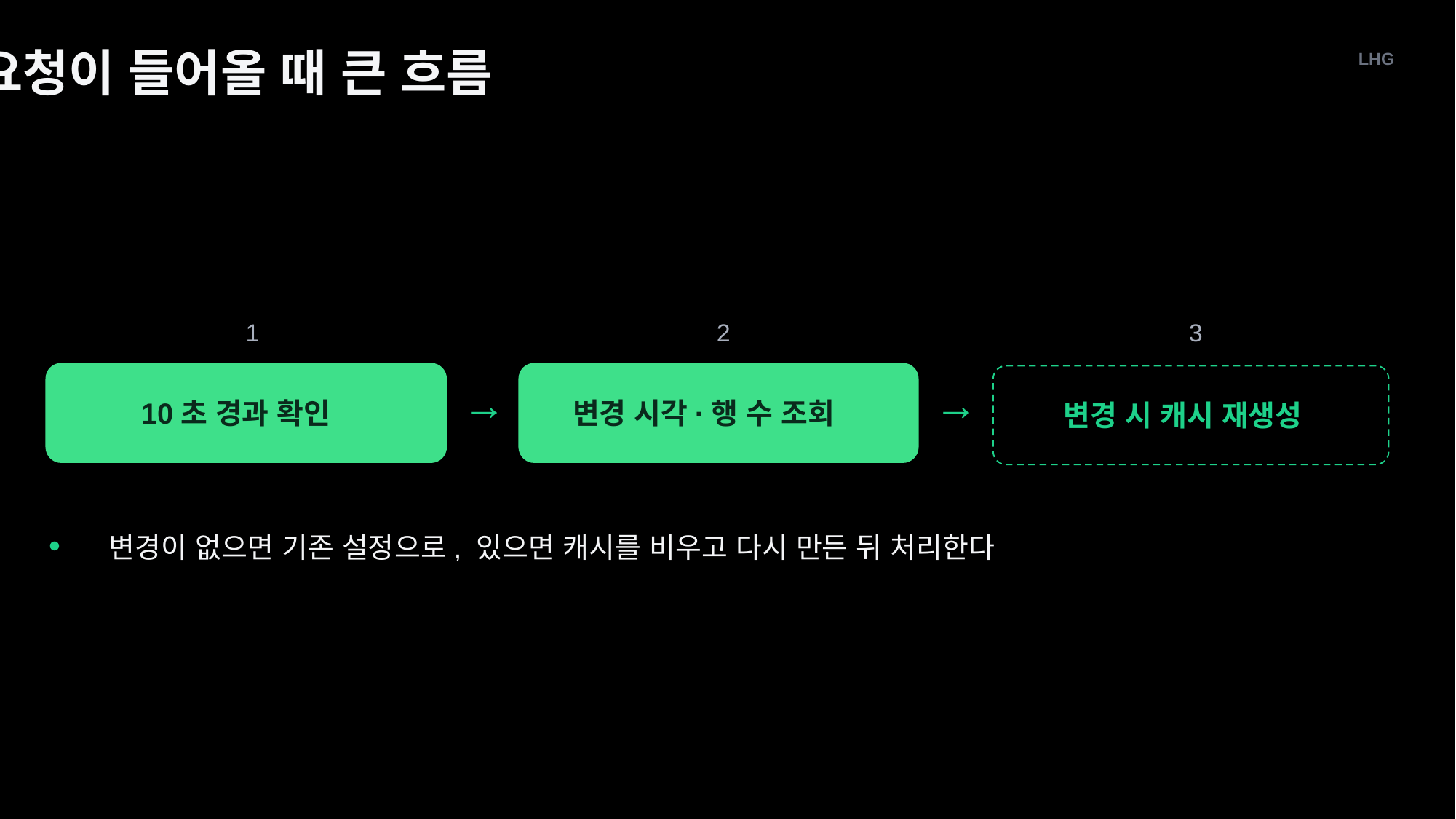

요청이 들어올 때 큰 흐름
LHG
1
2
3

→
→
10초 경과 확인
변경 시각·행 수 조회
변경 시 캐시 재생성

변경이 없으면 기존 설정으로, 있으면 캐시를 비우고 다시 만든 뒤 처리한다